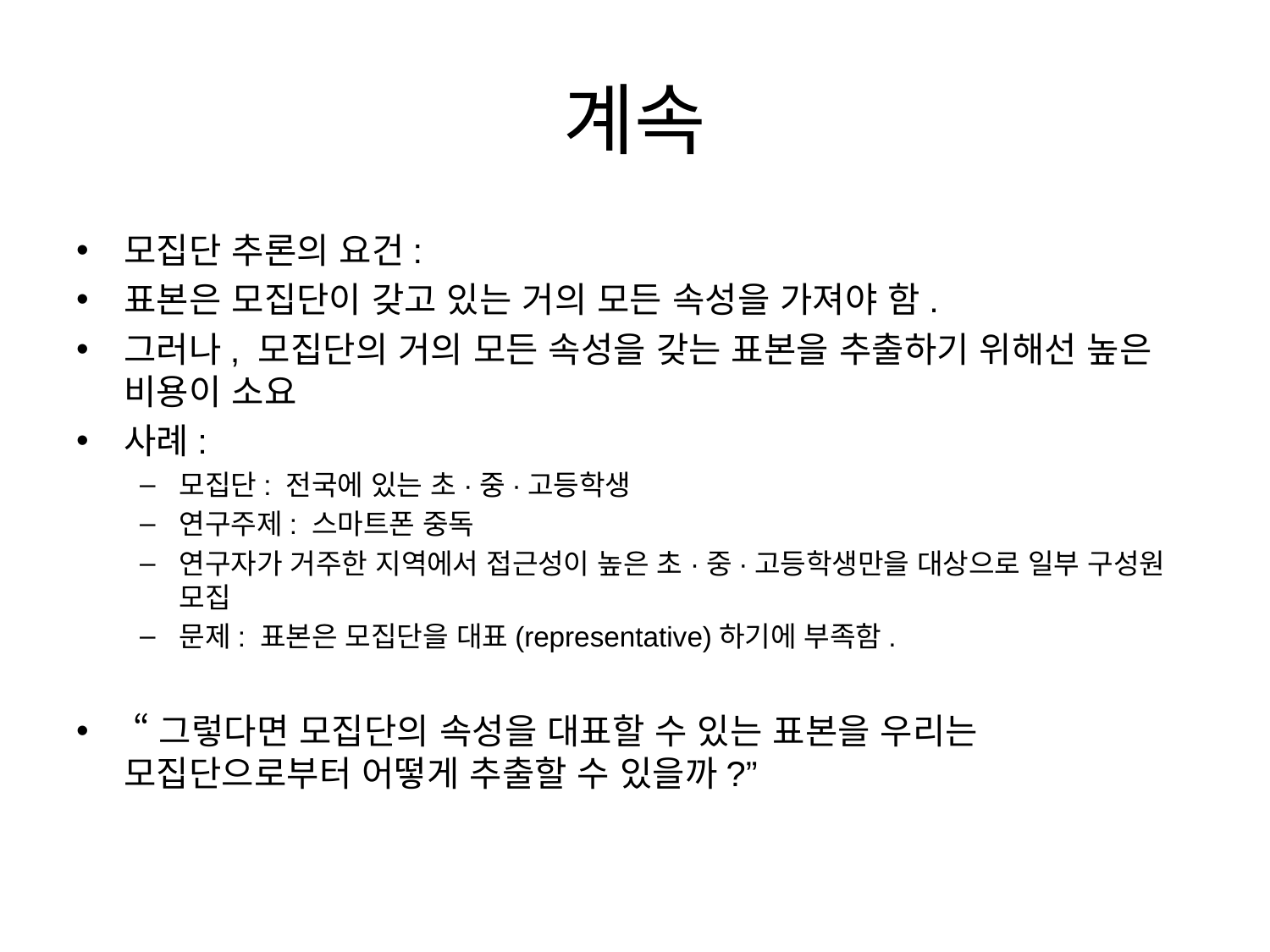

# 계속
모집단 추론의 요건:
표본은 모집단이 갖고 있는 거의 모든 속성을 가져야 함.
그러나, 모집단의 거의 모든 속성을 갖는 표본을 추출하기 위해선 높은 비용이 소요
사례:
모집단: 전국에 있는 초·중·고등학생
연구주제: 스마트폰 중독
연구자가 거주한 지역에서 접근성이 높은 초·중·고등학생만을 대상으로 일부 구성원 모집
문제: 표본은 모집단을 대표(representative)하기에 부족함.

 “그렇다면 모집단의 속성을 대표할 수 있는 표본을 우리는 모집단으로부터 어떻게 추출할 수 있을까?”